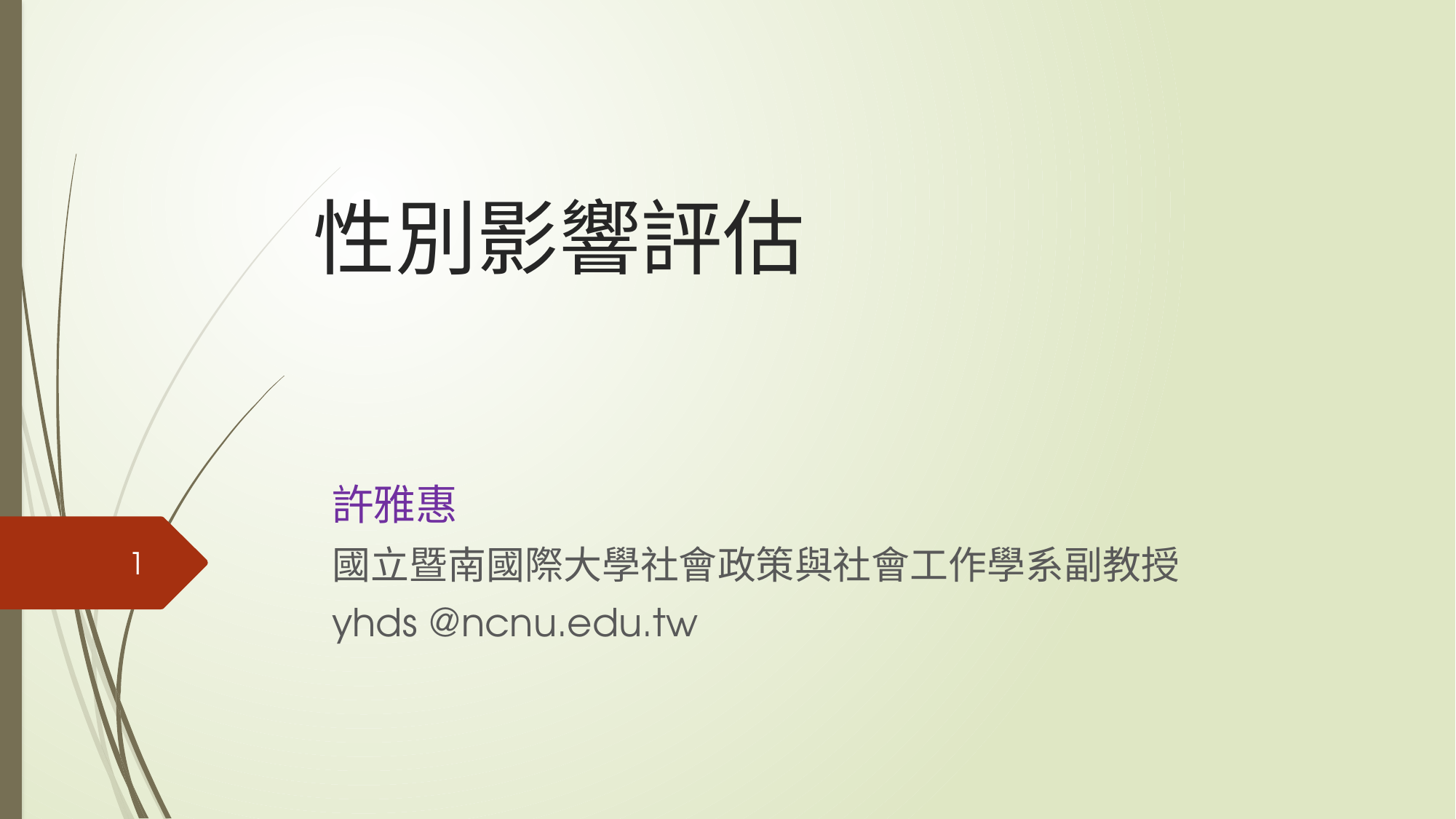

# 性別影響評估
許雅惠
國立暨南國際大學社會政策與社會工作學系副教授
yhds @ncnu.edu.tw

1